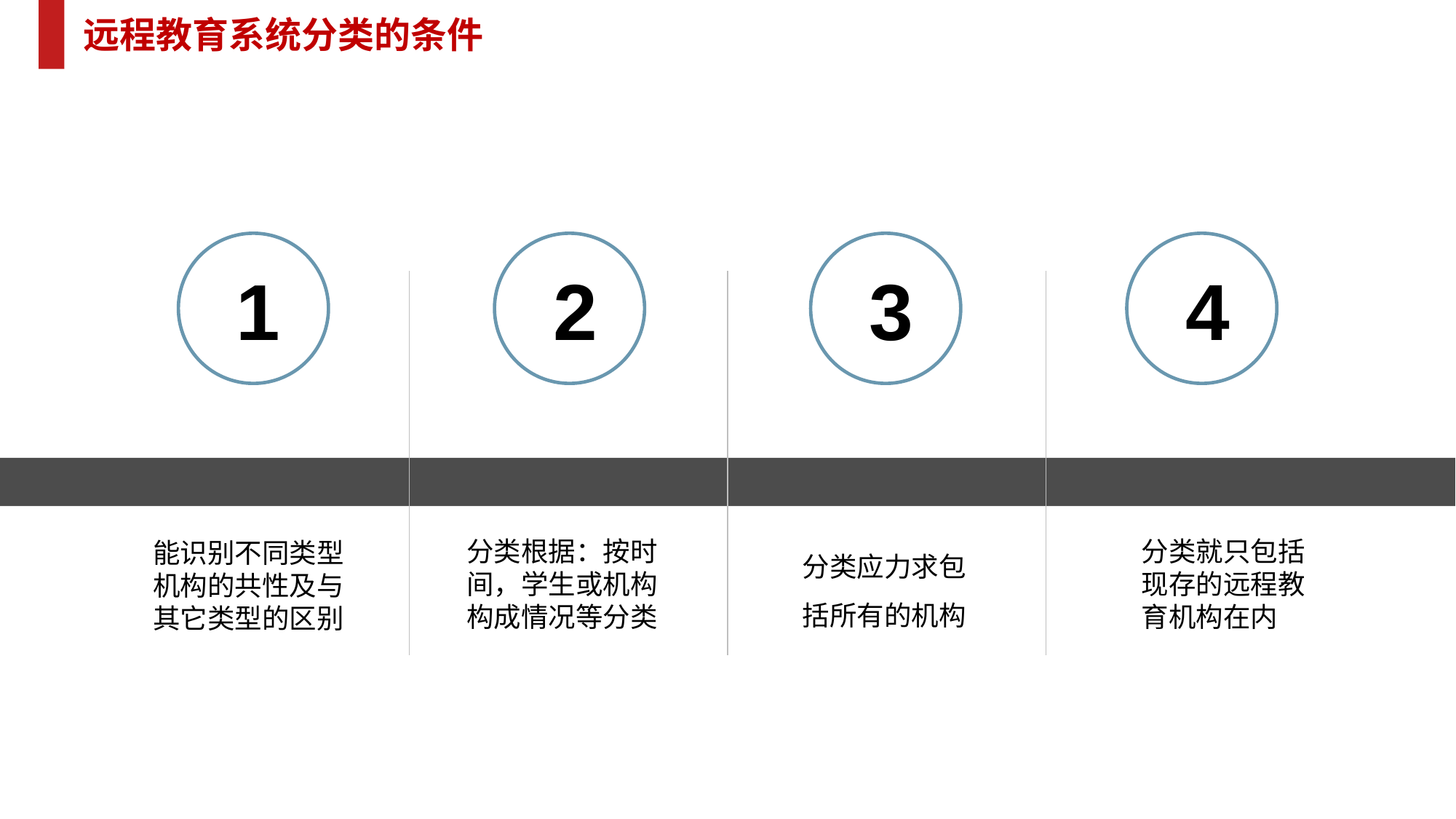

远程教育系统分类的条件
1
2
3
4

分类应力求包括所有的机构
分类根据：按时间，学生或机构构成情况等分类
分类就只包括现存的远程教育机构在内
能识别不同类型机构的共性及与其它类型的区别